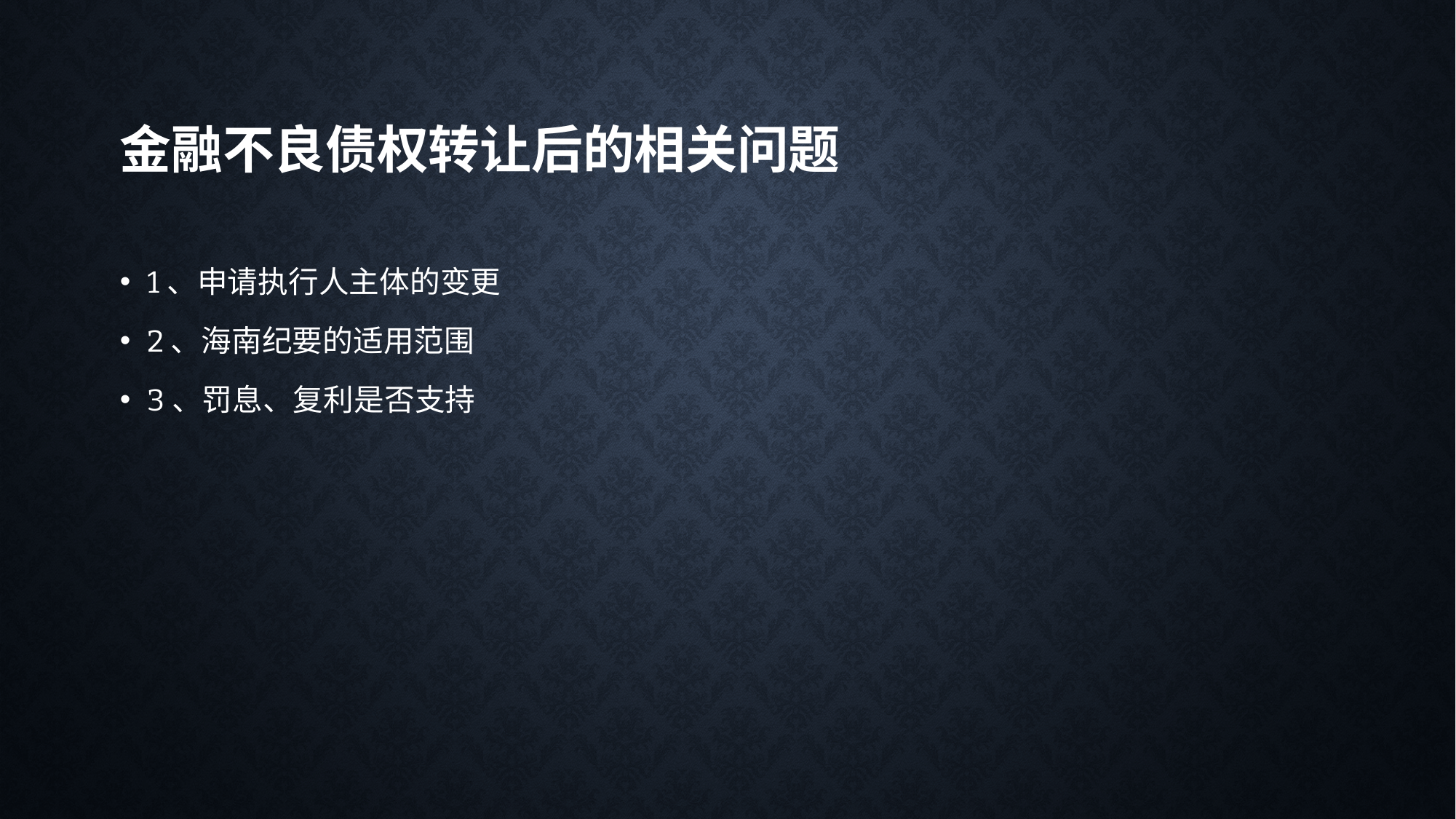

# 金融不良债权转让后的相关问题
1、申请执行人主体的变更
2、海南纪要的适用范围
3、罚息、复利是否支持